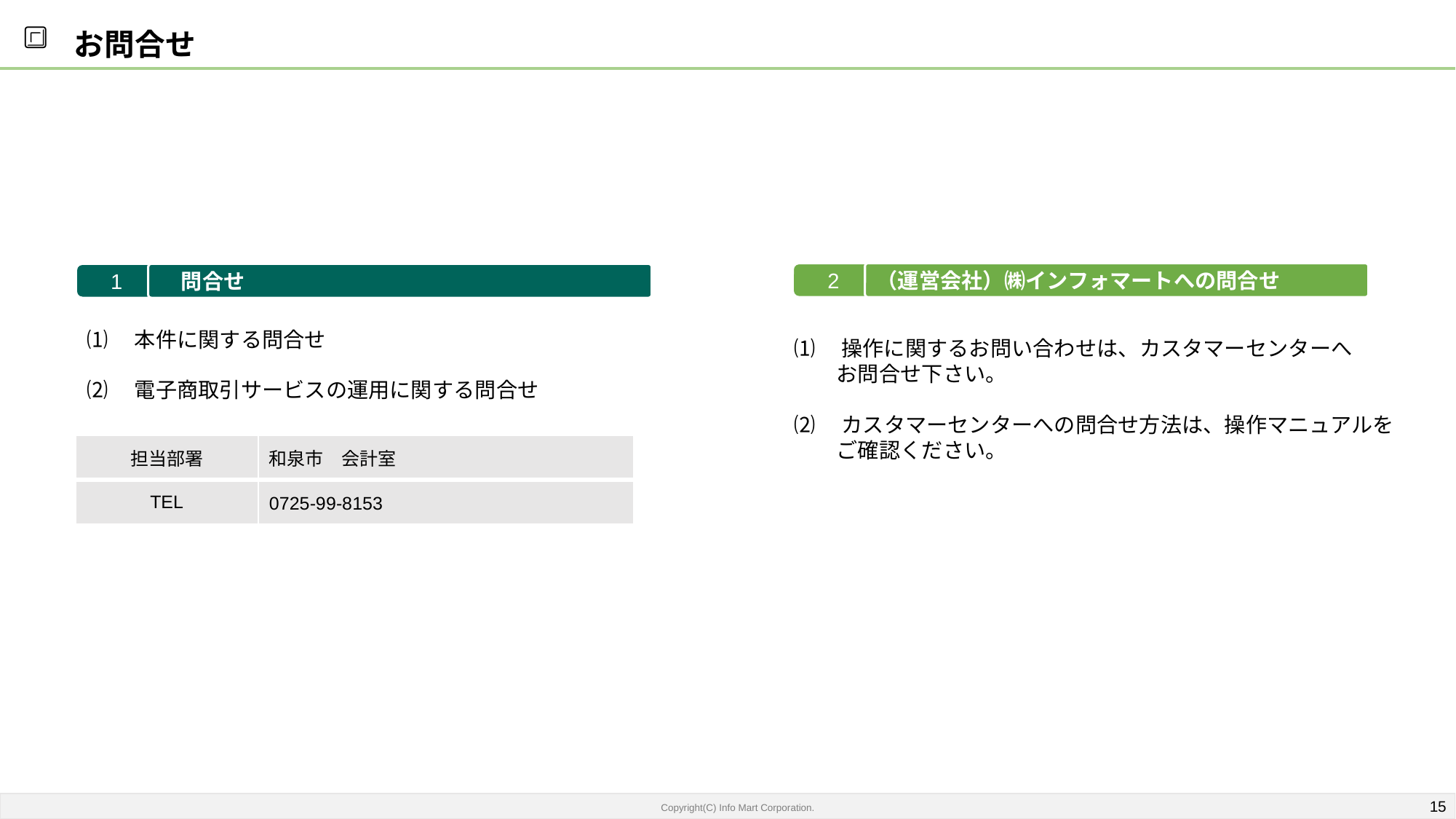

お問合せ
（運営会社）㈱インフォマートへの問合せ
2
　問合せ
1
⑴　本件に関する問合せ

⑵　電子商取引サービスの運用に関する問合せ

⑴　操作に関するお問い合わせは、カスタマーセンターへ
　　お問合せ下さい。

⑵　カスタマーセンターへの問合せ方法は、操作マニュアルを
　　ご確認ください。
| 担当部署 | 和泉市　会計室 |
| --- | --- |
| TEL | 0725-99-8153 |